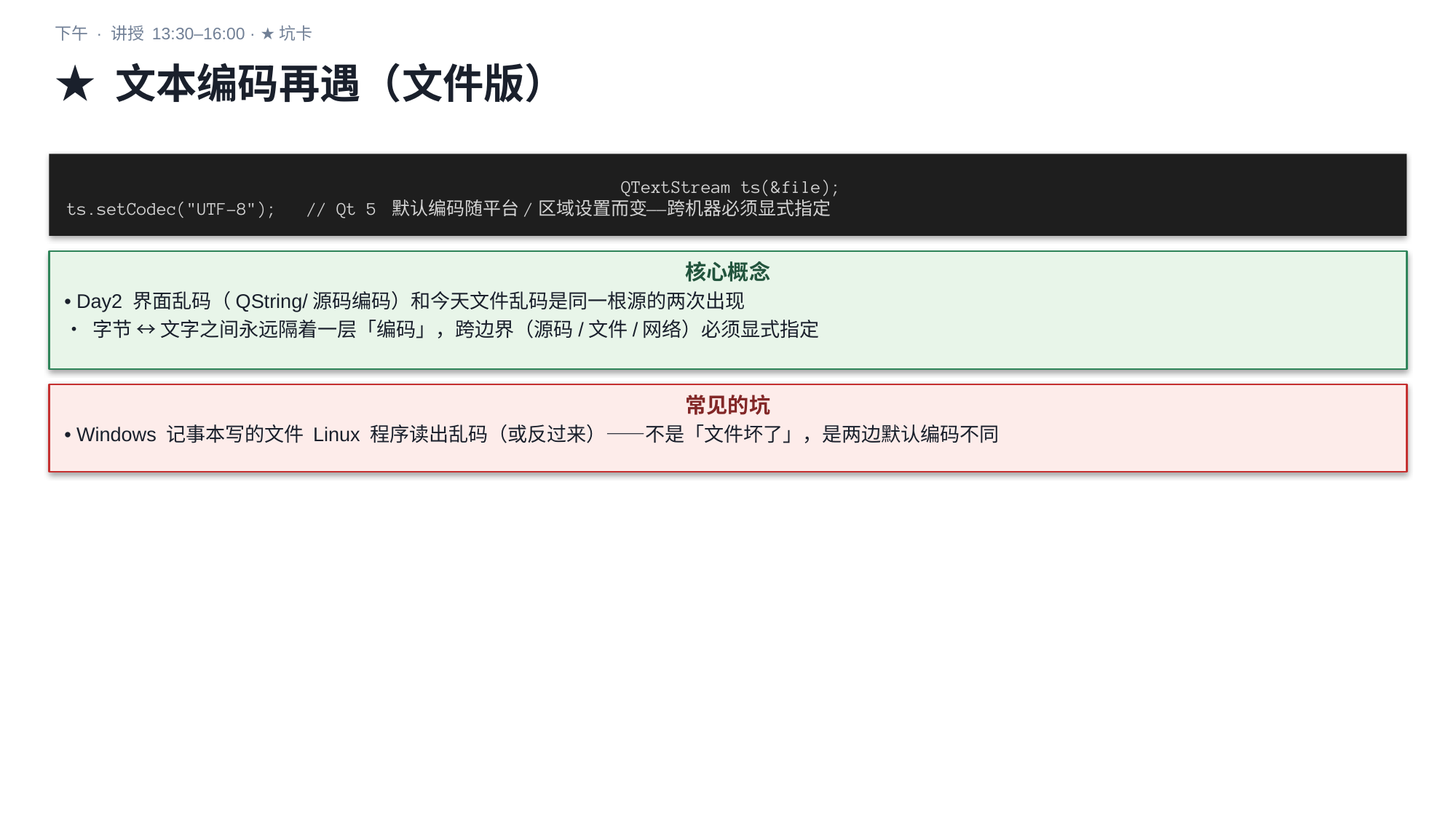

下午 · 讲授 13:30–16:00 · ★坑卡
★ 文本编码再遇（文件版）
QTextStream ts(&file);
ts.setCodec("UTF-8");   // Qt 5 默认编码随平台/区域设置而变——跨机器必须显式指定
核心概念
• Day2 界面乱码（QString/源码编码）和今天文件乱码是同一根源的两次出现
• 字节 ↔ 文字之间永远隔着一层「编码」，跨边界（源码/文件/网络）必须显式指定
常见的坑
• Windows 记事本写的文件 Linux 程序读出乱码（或反过来）——不是「文件坏了」，是两边默认编码不同